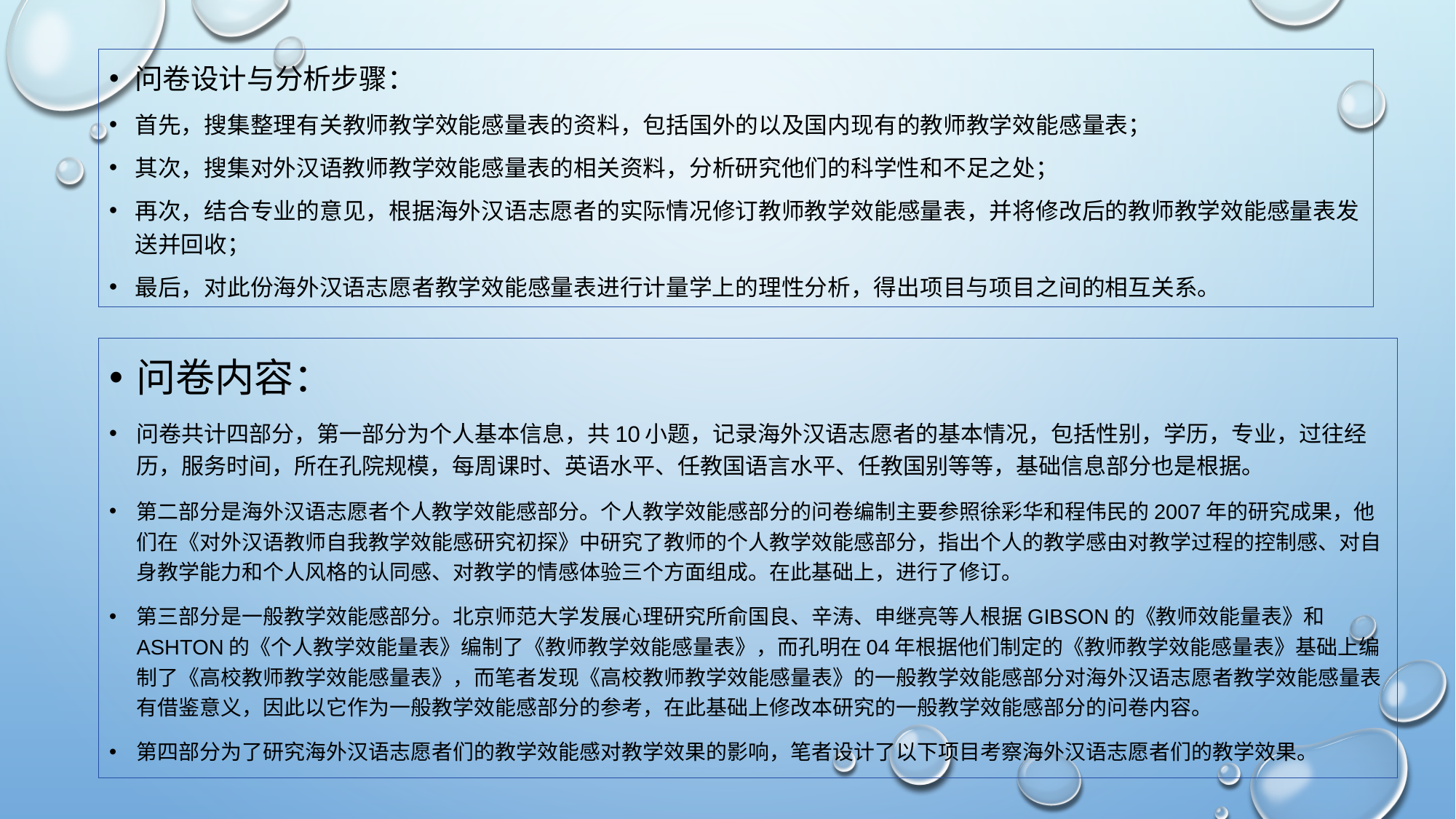

问卷设计与分析步骤：
首先，搜集整理有关教师教学效能感量表的资料，包括国外的以及国内现有的教师教学效能感量表；
其次，搜集对外汉语教师教学效能感量表的相关资料，分析研究他们的科学性和不足之处；
再次，结合专业的意见，根据海外汉语志愿者的实际情况修订教师教学效能感量表，并将修改后的教师教学效能感量表发送并回收；
最后，对此份海外汉语志愿者教学效能感量表进行计量学上的理性分析，得出项目与项目之间的相互关系。
问卷内容：
问卷共计四部分，第一部分为个人基本信息，共10小题，记录海外汉语志愿者的基本情况，包括性别，学历，专业，过往经历，服务时间，所在孔院规模，每周课时、英语水平、任教国语言水平、任教国别等等，基础信息部分也是根据。
第二部分是海外汉语志愿者个人教学效能感部分。个人教学效能感部分的问卷编制主要参照徐彩华和程伟民的2007年的研究成果，他们在《对外汉语教师自我教学效能感研究初探》中研究了教师的个人教学效能感部分，指出个人的教学感由对教学过程的控制感、对自身教学能力和个人风格的认同感、对教学的情感体验三个方面组成。在此基础上，进行了修订。
第三部分是一般教学效能感部分。北京师范大学发展心理研究所俞国良、辛涛、申继亮等人根据Gibson的《教师效能量表》和Ashton的《个人教学效能量表》编制了《教师教学效能感量表》，而孔明在04年根据他们制定的《教师教学效能感量表》基础上编制了《高校教师教学效能感量表》，而笔者发现《高校教师教学效能感量表》的一般教学效能感部分对海外汉语志愿者教学效能感量表有借鉴意义，因此以它作为一般教学效能感部分的参考，在此基础上修改本研究的一般教学效能感部分的问卷内容。
第四部分为了研究海外汉语志愿者们的教学效能感对教学效果的影响，笔者设计了以下项目考察海外汉语志愿者们的教学效果。